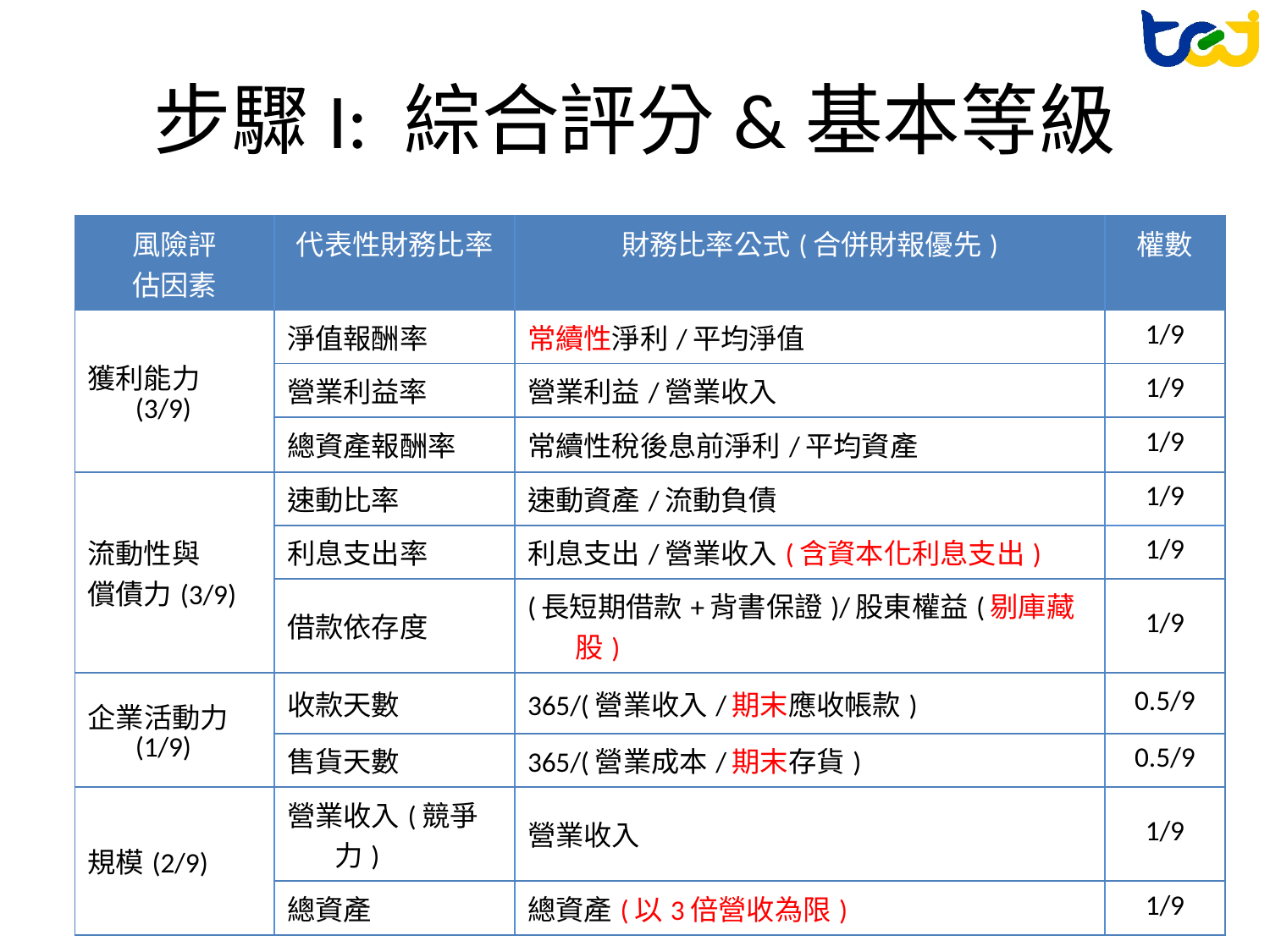

# 步驟I: 綜合評分&基本等級
| 風險評 估因素 | 代表性財務比率 | 財務比率公式(合併財報優先) | 權數 |
| --- | --- | --- | --- |
| 獲利能力(3/9) | 淨值報酬率 | 常續性淨利/平均淨值 | 1/9 |
|  | 營業利益率 | 營業利益/營業收入 | 1/9 |
|  | 總資產報酬率 | 常續性稅後息前淨利/平均資產 | 1/9 |
| 流動性與 償債力(3/9) | 速動比率 | 速動資產/流動負債 | 1/9 |
|  | 利息支出率 | 利息支出/營業收入(含資本化利息支出) | 1/9 |
|  | 借款依存度 | (長短期借款+背書保證)/股東權益(剔庫藏股) | 1/9 |
| 企業活動力(1/9) | 收款天數 | 365/(營業收入/期末應收帳款) | 0.5/9 |
|  | 售貨天數 | 365/(營業成本/期末存貨) | 0.5/9 |
| 規模(2/9) | 營業收入(競爭力) | 營業收入 | 1/9 |
|  | 總資產 | 總資產(以3倍營收為限) | 1/9 |
好公司：產品有競爭力、賺錢、財務穩健、且高效率

TCRI方法論
11